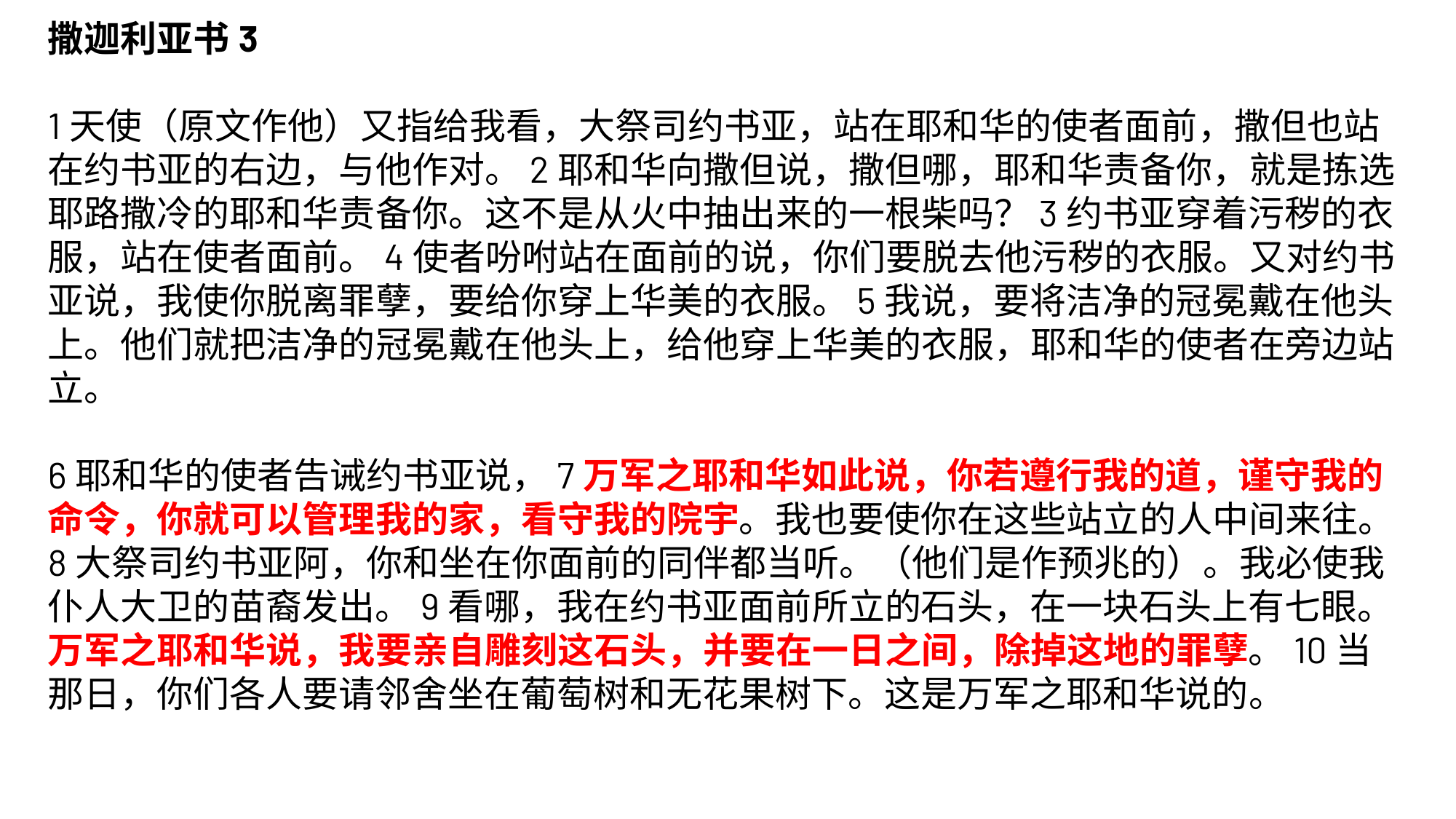

撒迦利亚书3

1天使（原文作他）又指给我看，大祭司约书亚，站在耶和华的使者面前，撒但也站在约书亚的右边，与他作对。2耶和华向撒但说，撒但哪，耶和华责备你，就是拣选耶路撒冷的耶和华责备你。这不是从火中抽出来的一根柴吗？3约书亚穿着污秽的衣服，站在使者面前。4使者吩咐站在面前的说，你们要脱去他污秽的衣服。又对约书亚说，我使你脱离罪孽，要给你穿上华美的衣服。5我说，要将洁净的冠冕戴在他头上。他们就把洁净的冠冕戴在他头上，给他穿上华美的衣服，耶和华的使者在旁边站立。

6耶和华的使者告诫约书亚说，7万军之耶和华如此说，你若遵行我的道，谨守我的命令，你就可以管理我的家，看守我的院宇。我也要使你在这些站立的人中间来往。
8大祭司约书亚阿，你和坐在你面前的同伴都当听。（他们是作预兆的）。我必使我仆人大卫的苗裔发出。9看哪，我在约书亚面前所立的石头，在一块石头上有七眼。万军之耶和华说，我要亲自雕刻这石头，并要在一日之间，除掉这地的罪孽。10当那日，你们各人要请邻舍坐在葡萄树和无花果树下。这是万军之耶和华说的。